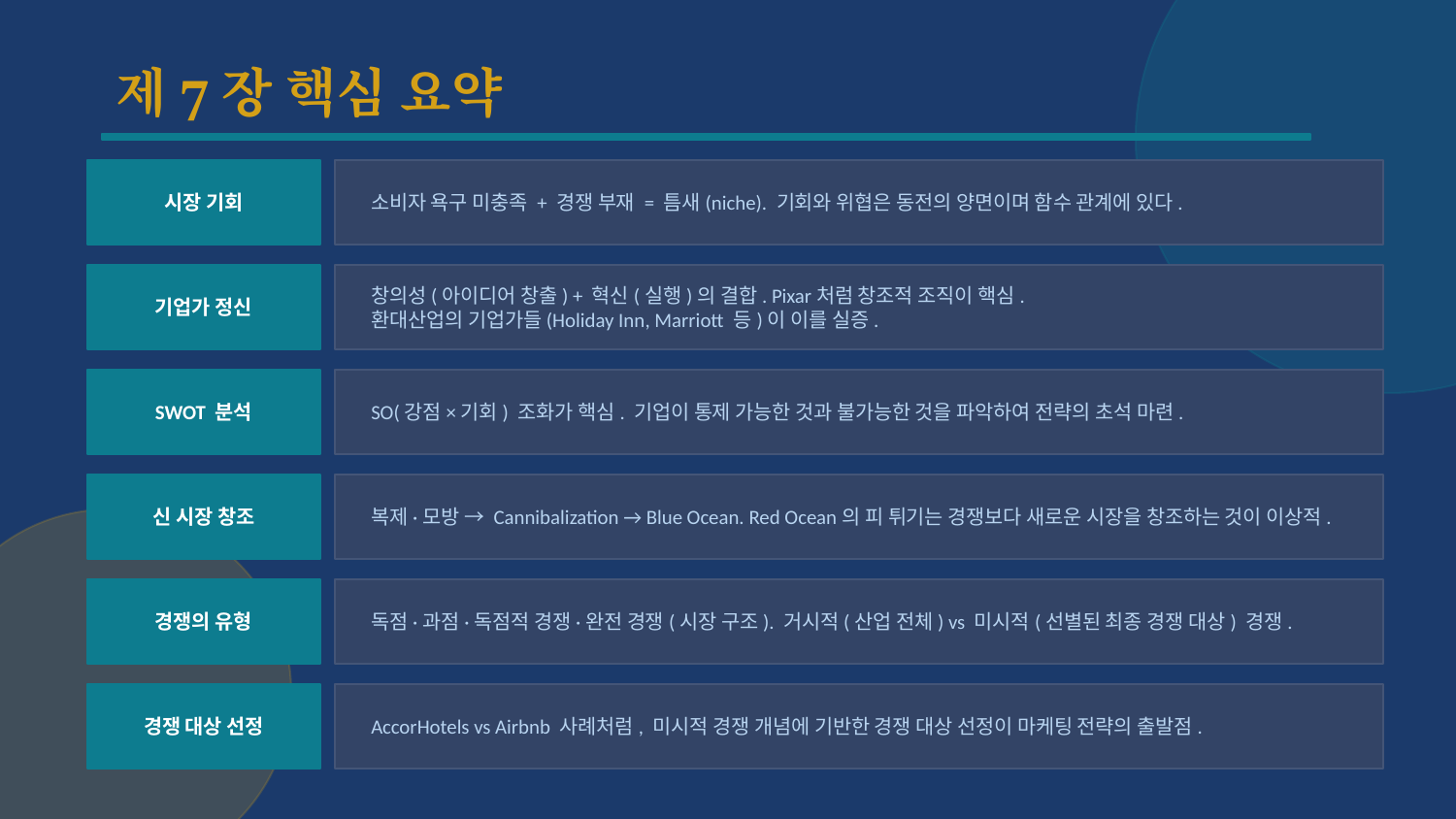

제7장 핵심 요약

시장 기회

소비자 욕구 미충족 + 경쟁 부재 = 틈새(niche). 기회와 위협은 동전의 양면이며 함수 관계에 있다.

기업가 정신

창의성(아이디어 창출) + 혁신(실행)의 결합. Pixar처럼 창조적 조직이 핵심.
환대산업의 기업가들(Holiday Inn, Marriott 등)이 이를 실증.

SWOT 분석

SO(강점×기회) 조화가 핵심. 기업이 통제 가능한 것과 불가능한 것을 파악하여 전략의 초석 마련.

신 시장 창조

복제·모방 → Cannibalization → Blue Ocean. Red Ocean의 피 튀기는 경쟁보다 새로운 시장을 창조하는 것이 이상적.

경쟁의 유형

독점·과점·독점적 경쟁·완전 경쟁(시장 구조). 거시적(산업 전체) vs 미시적(선별된 최종 경쟁 대상) 경쟁.

경쟁 대상 선정

AccorHotels vs Airbnb 사례처럼, 미시적 경쟁 개념에 기반한 경쟁 대상 선정이 마케팅 전략의 출발점.